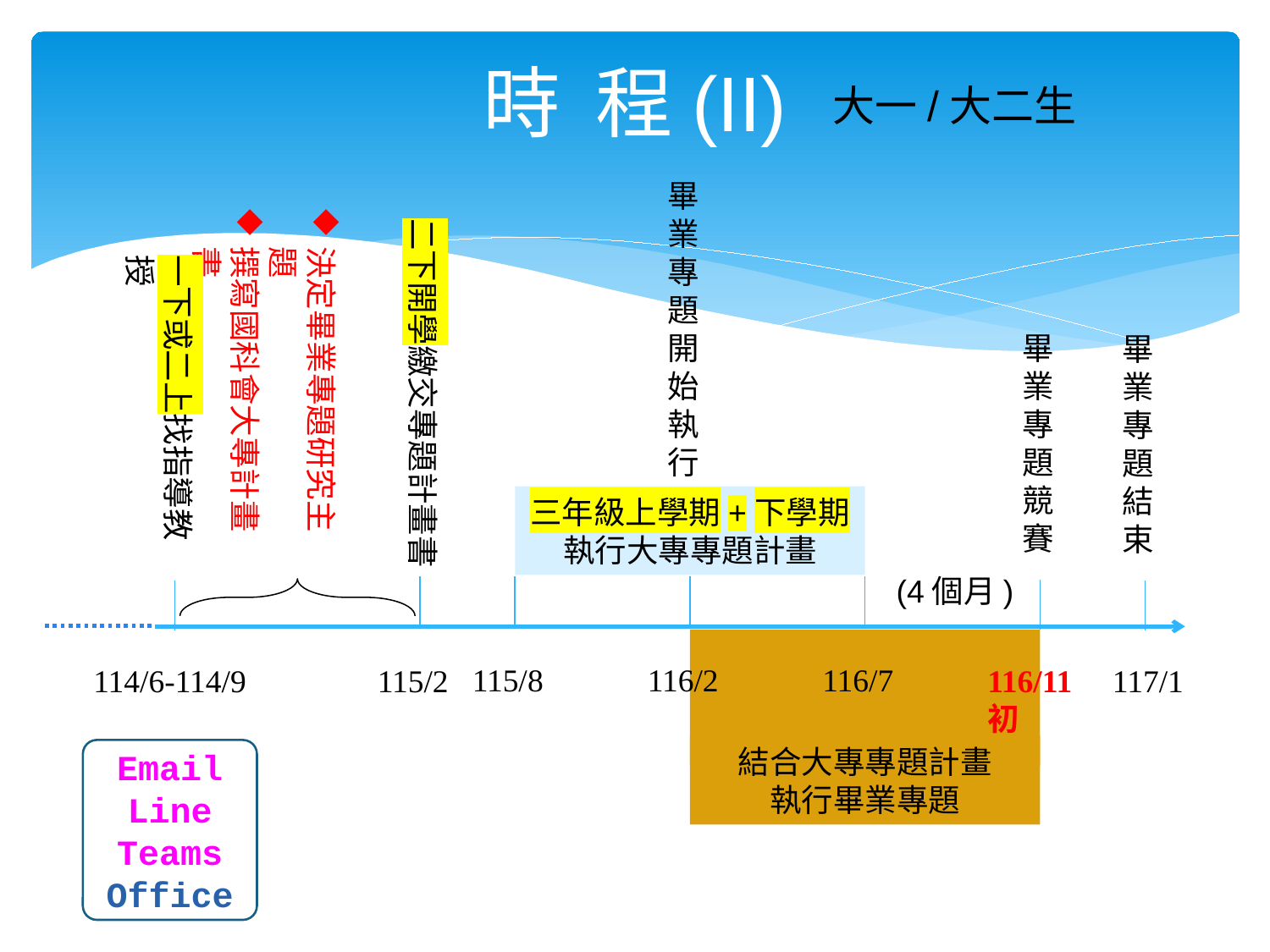

# 時  程(II)
大一/大二生
畢業專題開始執行
決定畢業專題研究主題
撰寫國科會大專計畫書
二下開學繳交專題計畫書
一下或二上找指導教授
畢業專題競賽
畢業專題結束

三年級上學期+下學期
執行大專專題計畫
(4個月)

115/8
116/2
116/7
115/2
116/11初
117/1
114/6-114/9
結合大專專題計畫
執行畢業專題
Email
Line
Teams
Office